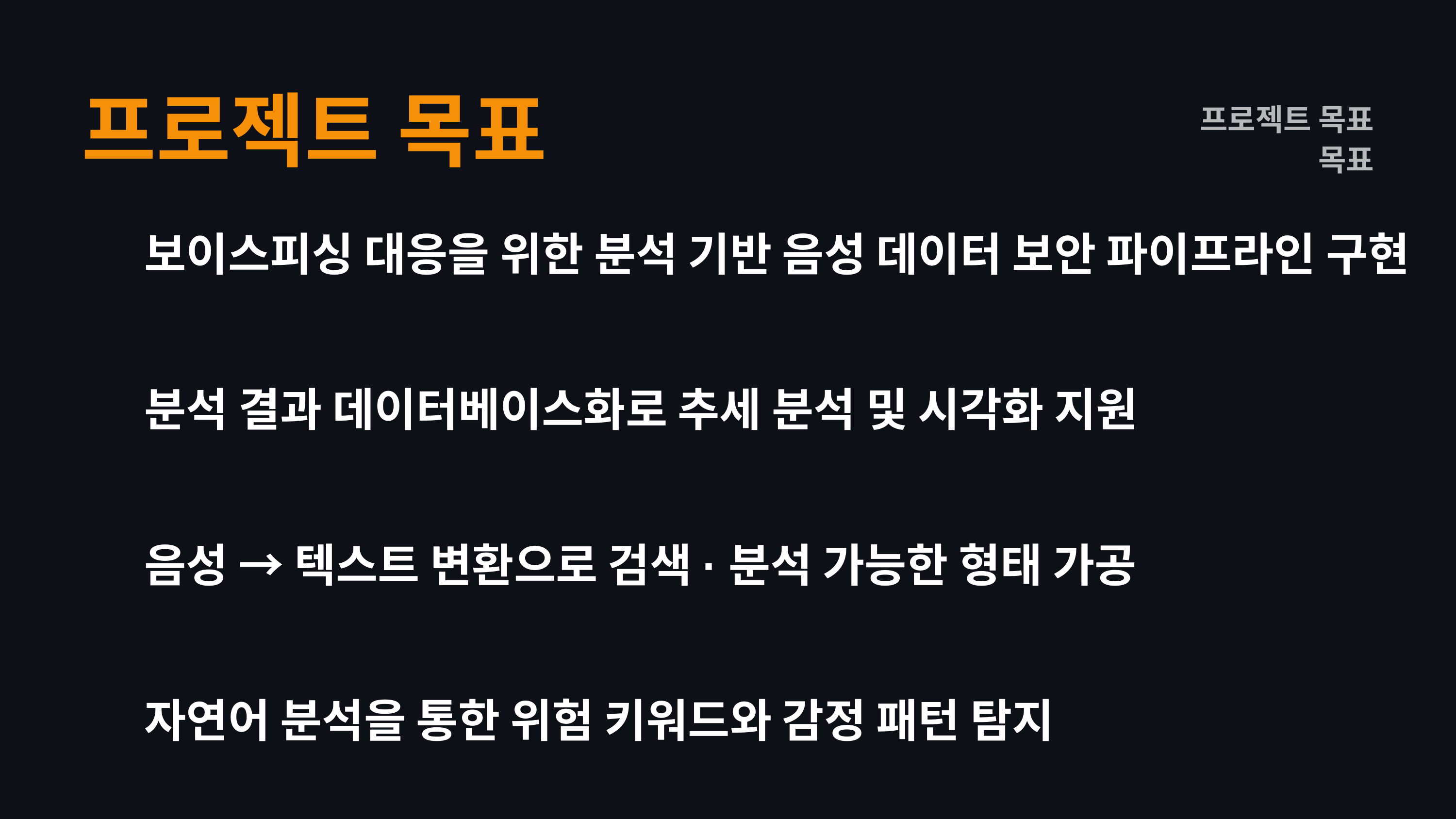

프로젝트 목표
프로젝트 목표

목표
     보이스피싱 대응을 위한 분석 기반 음성 데이터 보안 파이프라인 구현

     분석 결과 데이터베이스화로 추세 분석 및 시각화 지원

     음성 → 텍스트 변환으로 검색·분석 가능한 형태 가공

     자연어 분석을 통한 위험 키워드와 감정 패턴 탐지